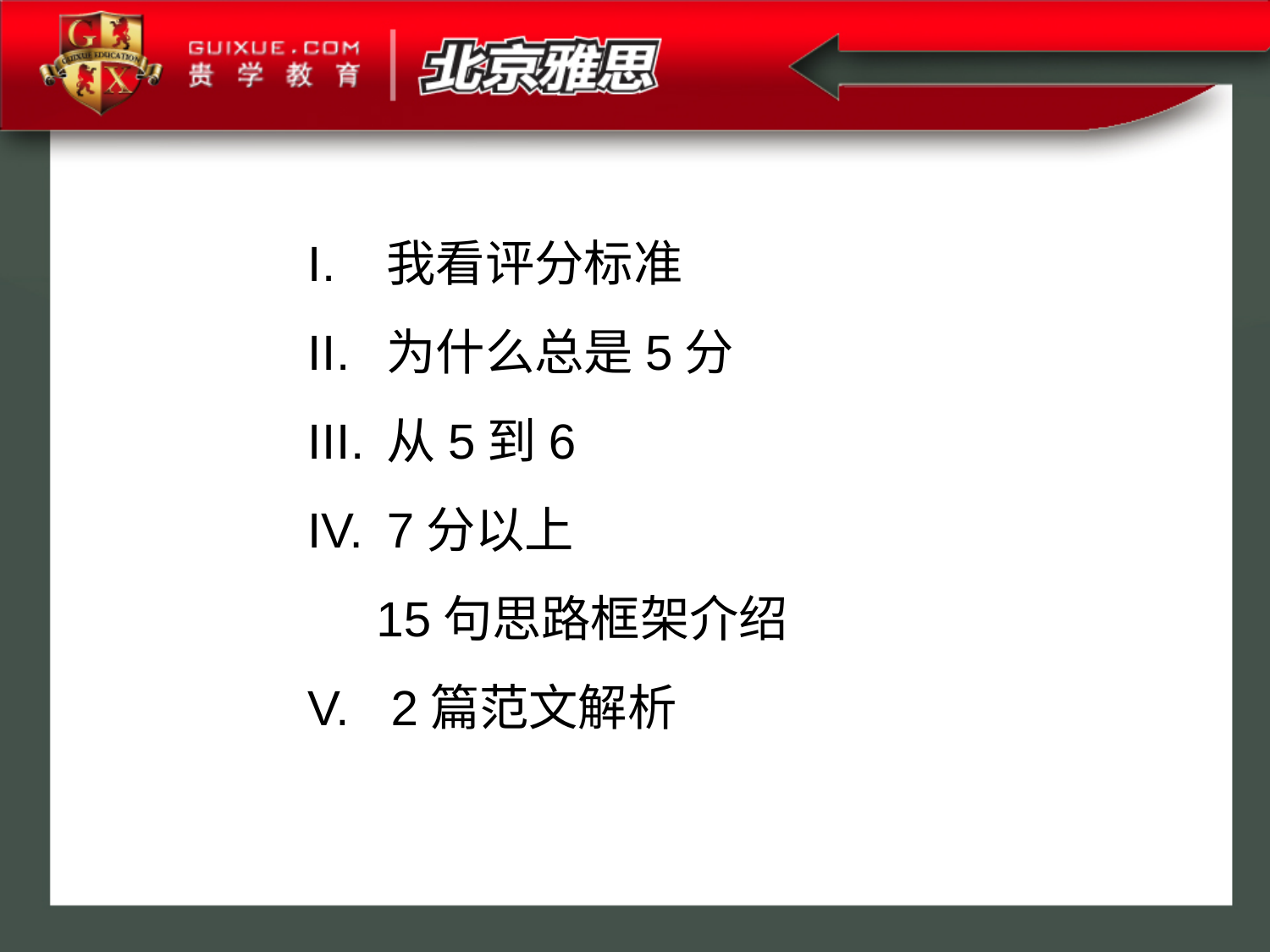

我看评分标准
为什么总是5分
从5到6
7分以上
     15句思路框架介绍
V.   2篇范文解析